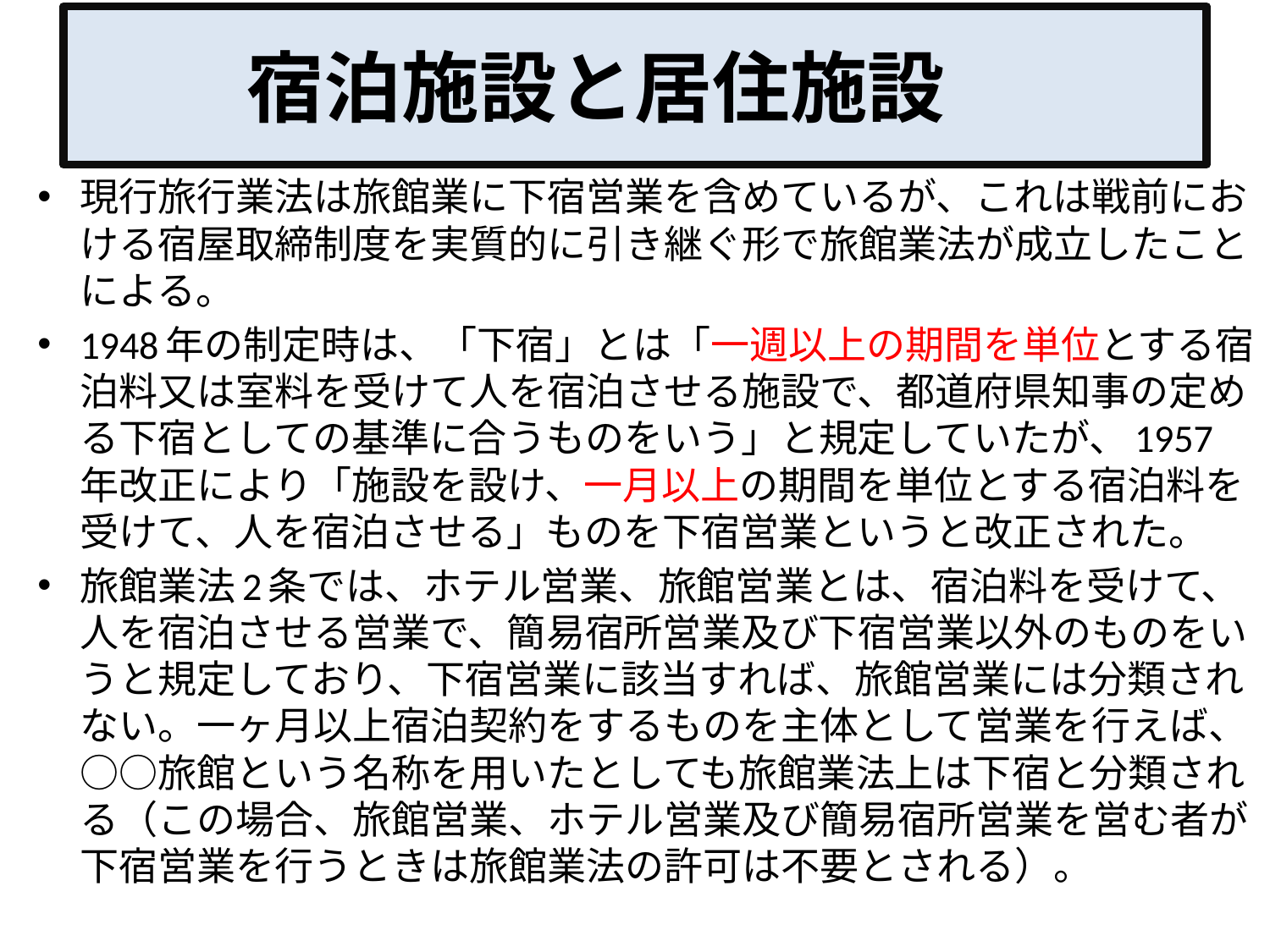

# 宿泊施設と居住施設
現行旅行業法は旅館業に下宿営業を含めているが、これは戦前における宿屋取締制度を実質的に引き継ぐ形で旅館業法が成立したことによる。
1948年の制定時は、「下宿」とは「一週以上の期間を単位とする宿泊料又は室料を受けて人を宿泊させる施設で、都道府県知事の定める下宿としての基準に合うものをいう」と規定していたが、1957年改正により「施設を設け、一月以上の期間を単位とする宿泊料を受けて、人を宿泊させる」ものを下宿営業というと改正された。
旅館業法2条では、ホテル営業、旅館営業とは、宿泊料を受けて、人を宿泊させる営業で、簡易宿所営業及び下宿営業以外のものをいうと規定しており、下宿営業に該当すれば、旅館営業には分類されない。一ヶ月以上宿泊契約をするものを主体として営業を行えば、○○旅館という名称を用いたとしても旅館業法上は下宿と分類される（この場合、旅館営業、ホテル営業及び簡易宿所営業を営む者が下宿営業を行うときは旅館業法の許可は不要とされる）。